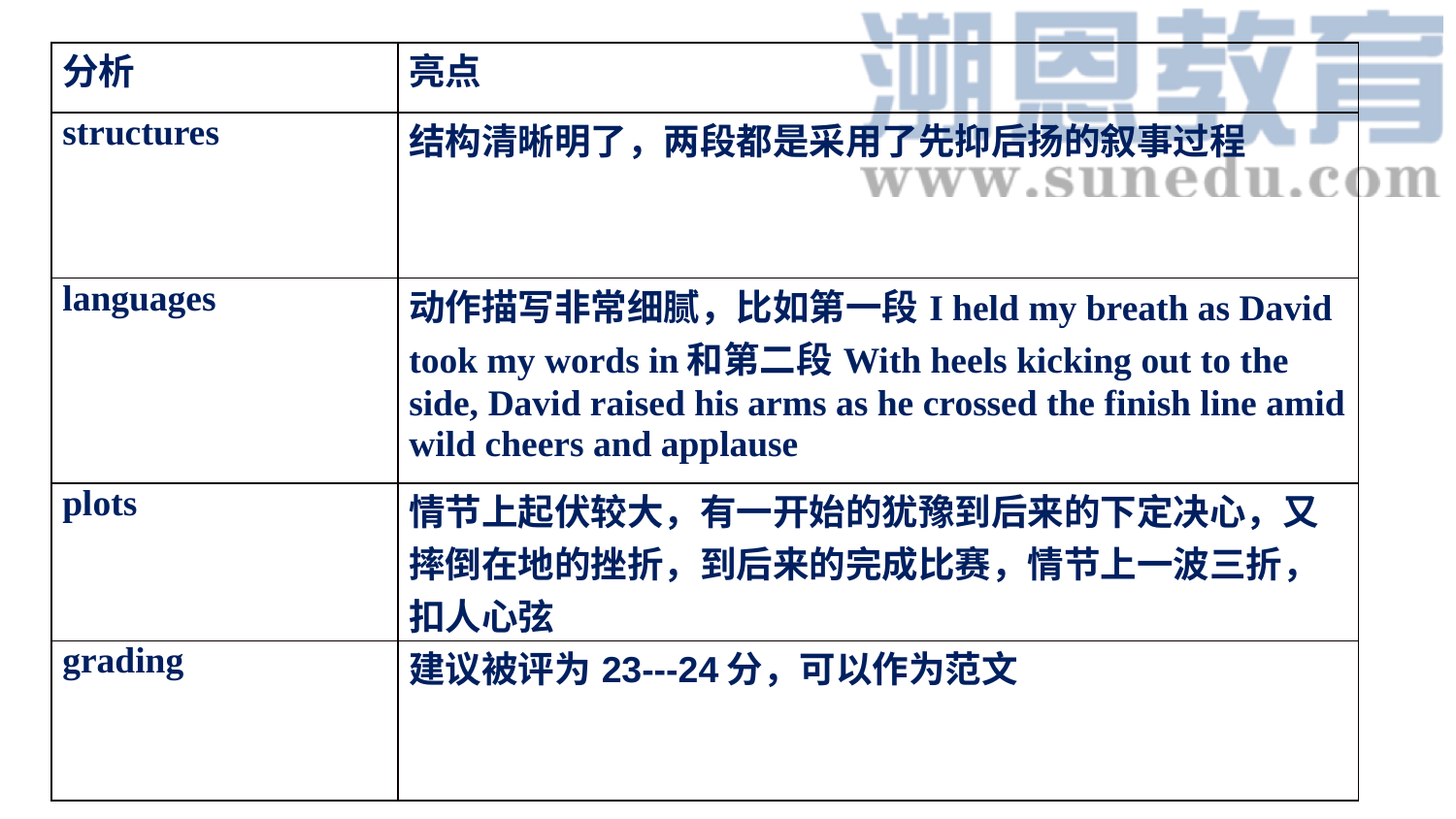

| 分析 | 亮点 |
| --- | --- |
| structures | 结构清晰明了，两段都是采用了先抑后扬的叙事过程 |
| languages | 动作描写非常细腻，比如第一段I held my breath as David took my words in和第二段With heels kicking out to the side, David raised his arms as he crossed the finish line amid wild cheers and applause |
| plots | 情节上起伏较大，有一开始的犹豫到后来的下定决心，又摔倒在地的挫折，到后来的完成比赛，情节上一波三折，扣人心弦 |
| grading | 建议被评为23---24分，可以作为范文 |